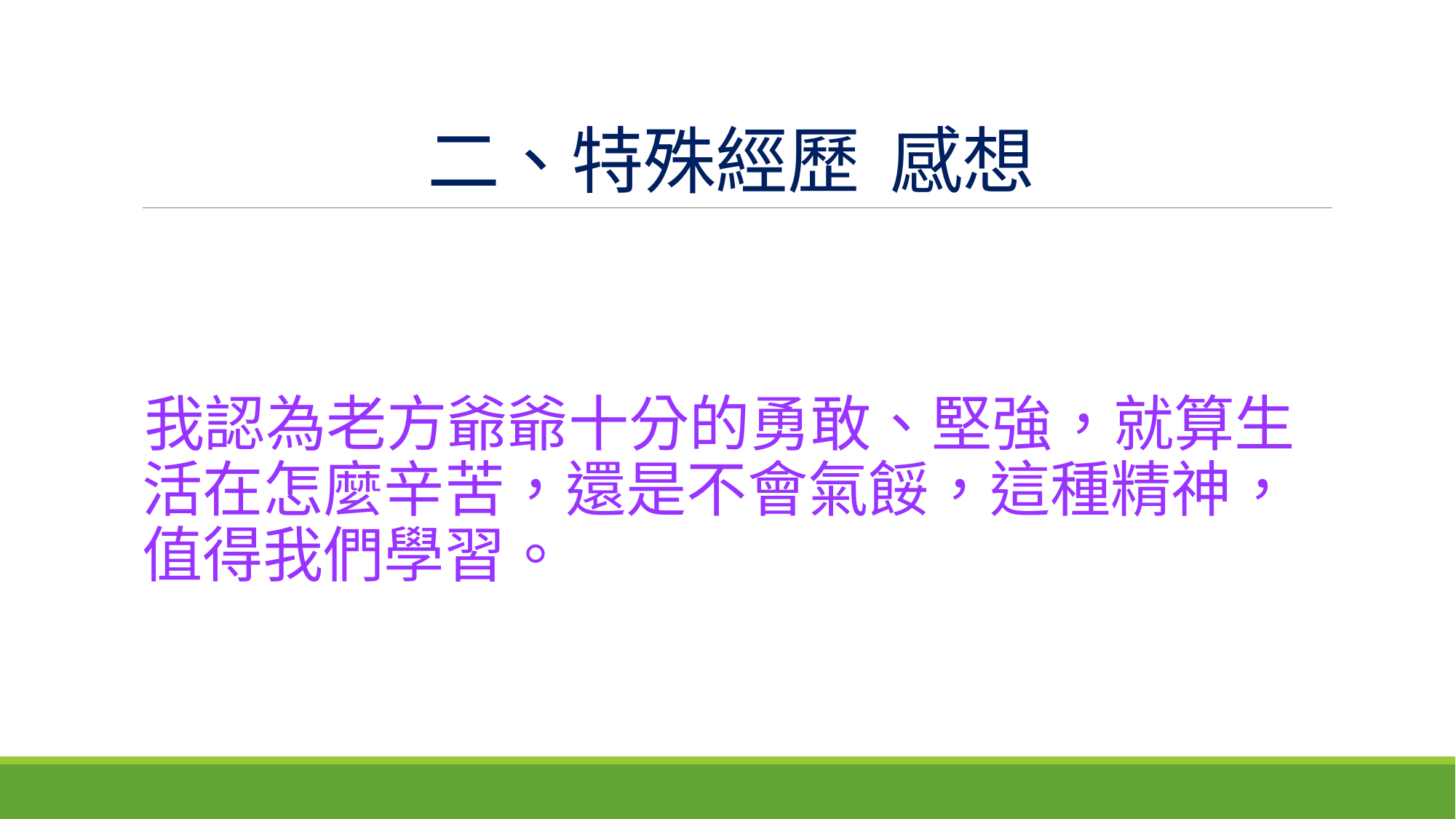

# 二、特殊經歷  感想
我認為老方爺爺十分的勇敢、堅強，就算生活在怎麼辛苦，還是不會氣餒，這種精神，值得我們學習。